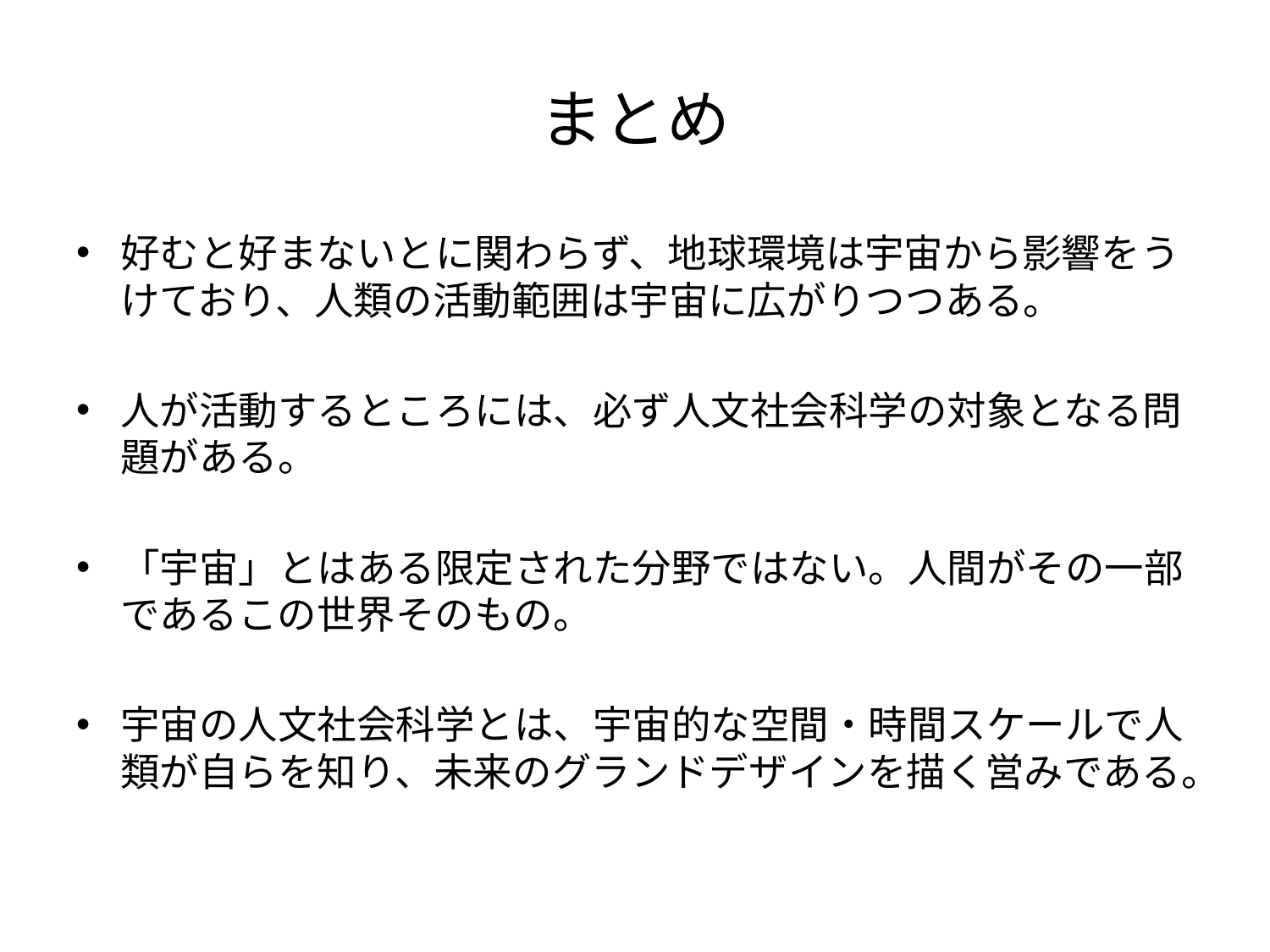

# まとめ
好むと好まないとに関わらず、地球環境は宇宙から影響をうけており、人類の活動範囲は宇宙に広がりつつある。

人が活動するところには、必ず人文社会科学の対象となる問題がある。

「宇宙」とはある限定された分野ではない。人間がその一部であるこの世界そのもの。

宇宙の人文社会科学とは、宇宙的な空間・時間スケールで人類が自らを知り、未来のグランドデザインを描く営みである。